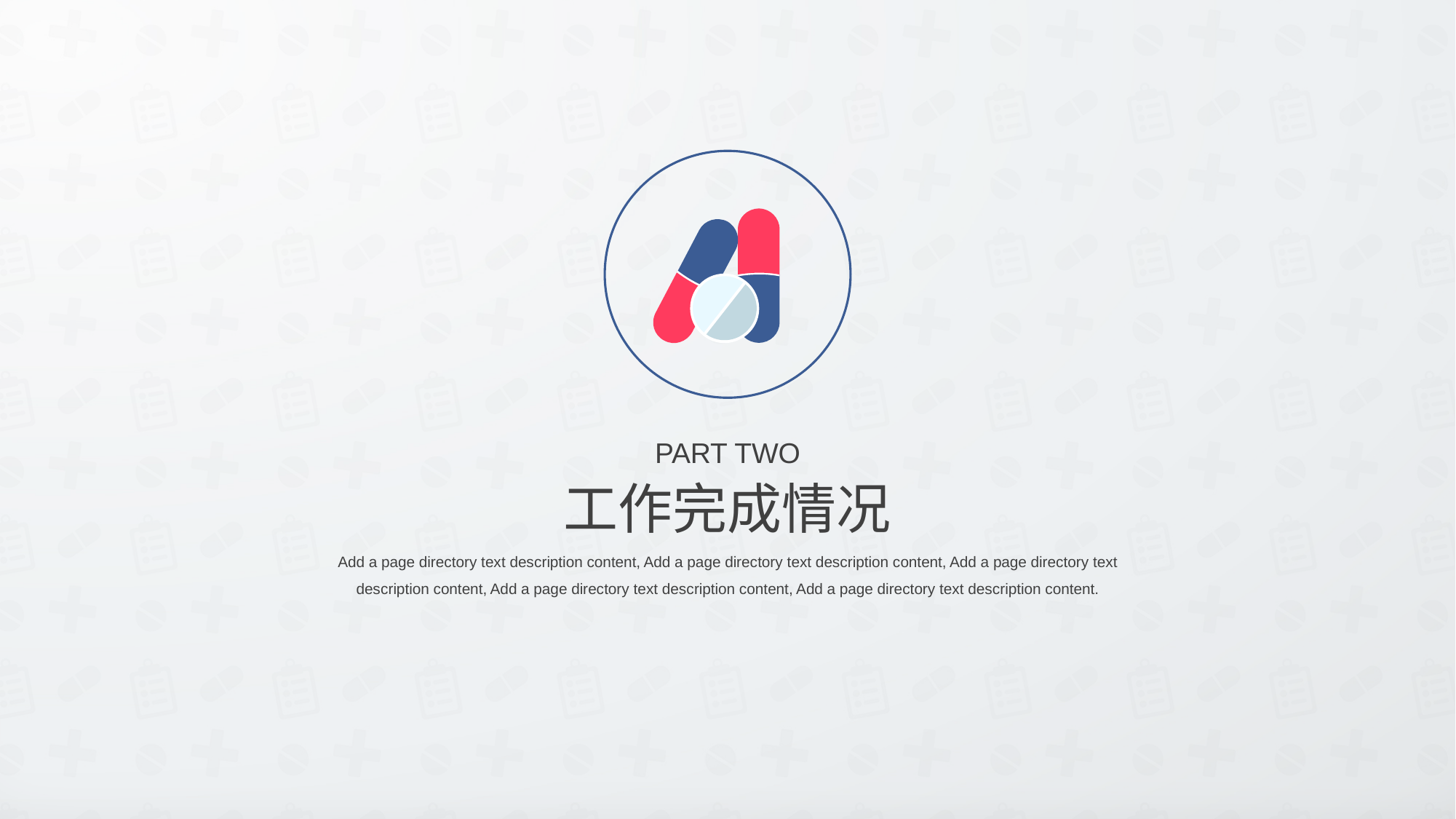

PART TWO
工作完成情况
Add a page directory text description content, Add a page directory text description content, Add a page directory text description content, Add a page directory text description content, Add a page directory text description content.